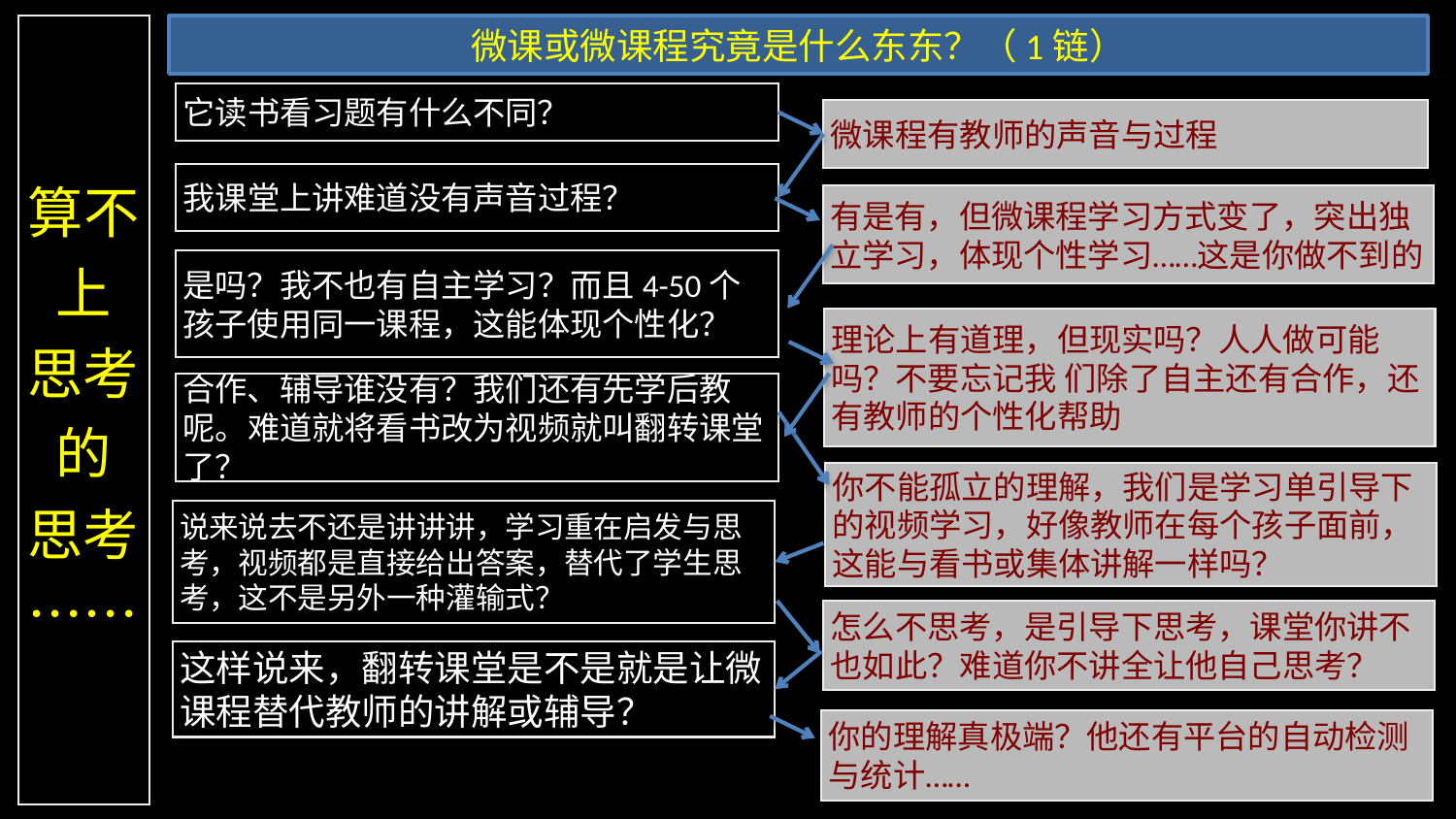

微课或微课程究竟是什么东东？（1链）
# 算不上 思考 的 思考 ……
它读书看习题有什么不同？
微课程有教师的声音与过程
我课堂上讲难道没有声音过程？
有是有，但微课程学习方式变了，突出独立学习，体现个性学习……这是你做不到的
是吗？我不也有自主学习？而且4-50个孩子使用同一课程，这能体现个性化？
理论上有道理，但现实吗？人人做可能吗？不要忘记我 们除了自主还有合作，还有教师的个性化帮助
合作、辅导谁没有？我们还有先学后教呢。难道就将看书改为视频就叫翻转课堂了？
你不能孤立的理解，我们是学习单引导下的视频学习，好像教师在每个孩子面前，这能与看书或集体讲解一样吗？
说来说去不还是讲讲讲，学习重在启发与思考，视频都是直接给出答案，替代了学生思考，这不是另外一种灌输式？
怎么不思考，是引导下思考，课堂你讲不也如此？难道你不讲全让他自己思考？
这样说来，翻转课堂是不是就是让微课程替代教师的讲解或辅导？
你的理解真极端？他还有平台的自动检测与统计……